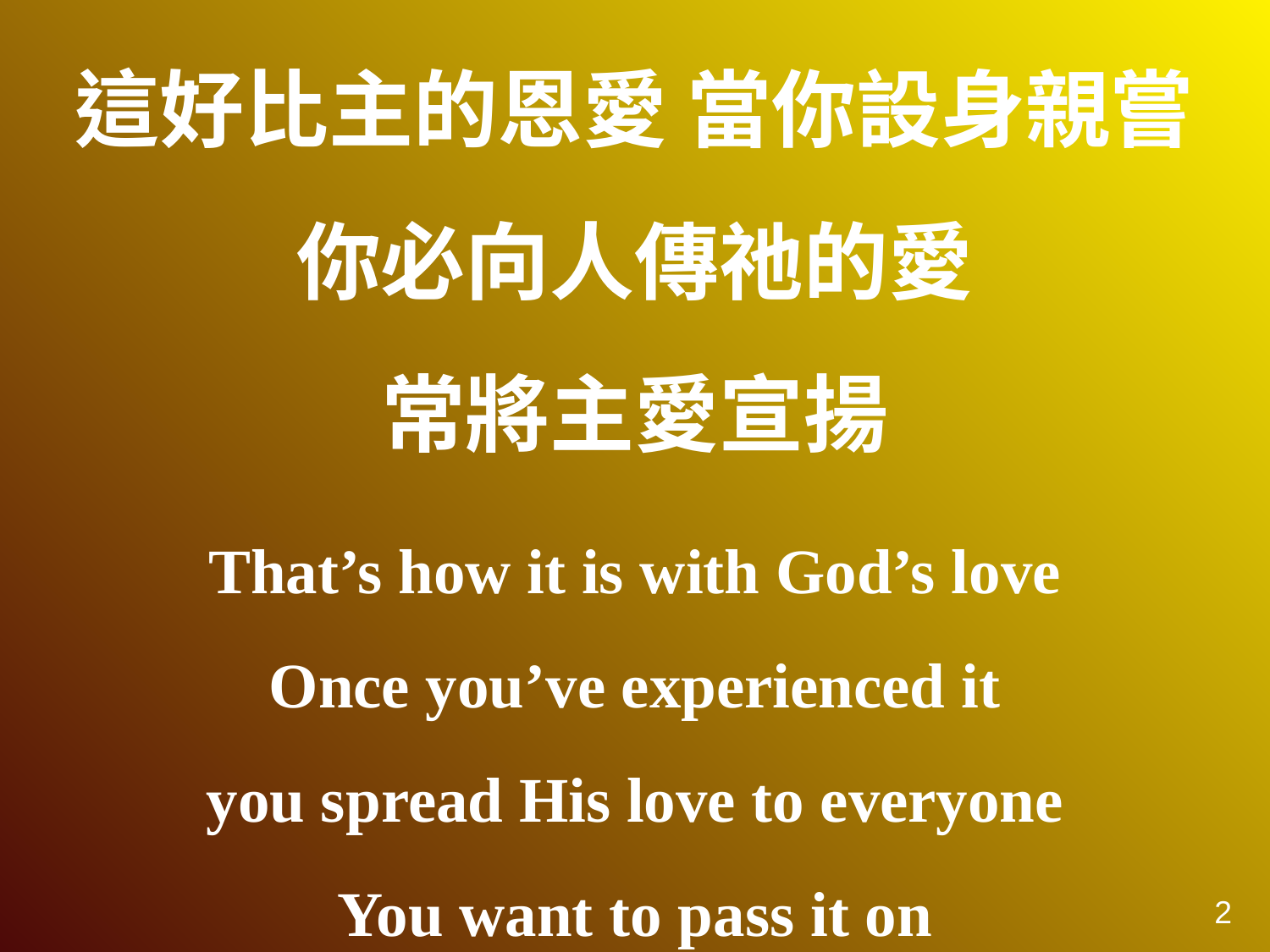

這好比主的恩愛 當你設身親嘗
你必向人傳祂的愛
常將主愛宣揚
That’s how it is with God’s love
Once you’ve experienced it
you spread His love to everyone
You want to pass it on
2